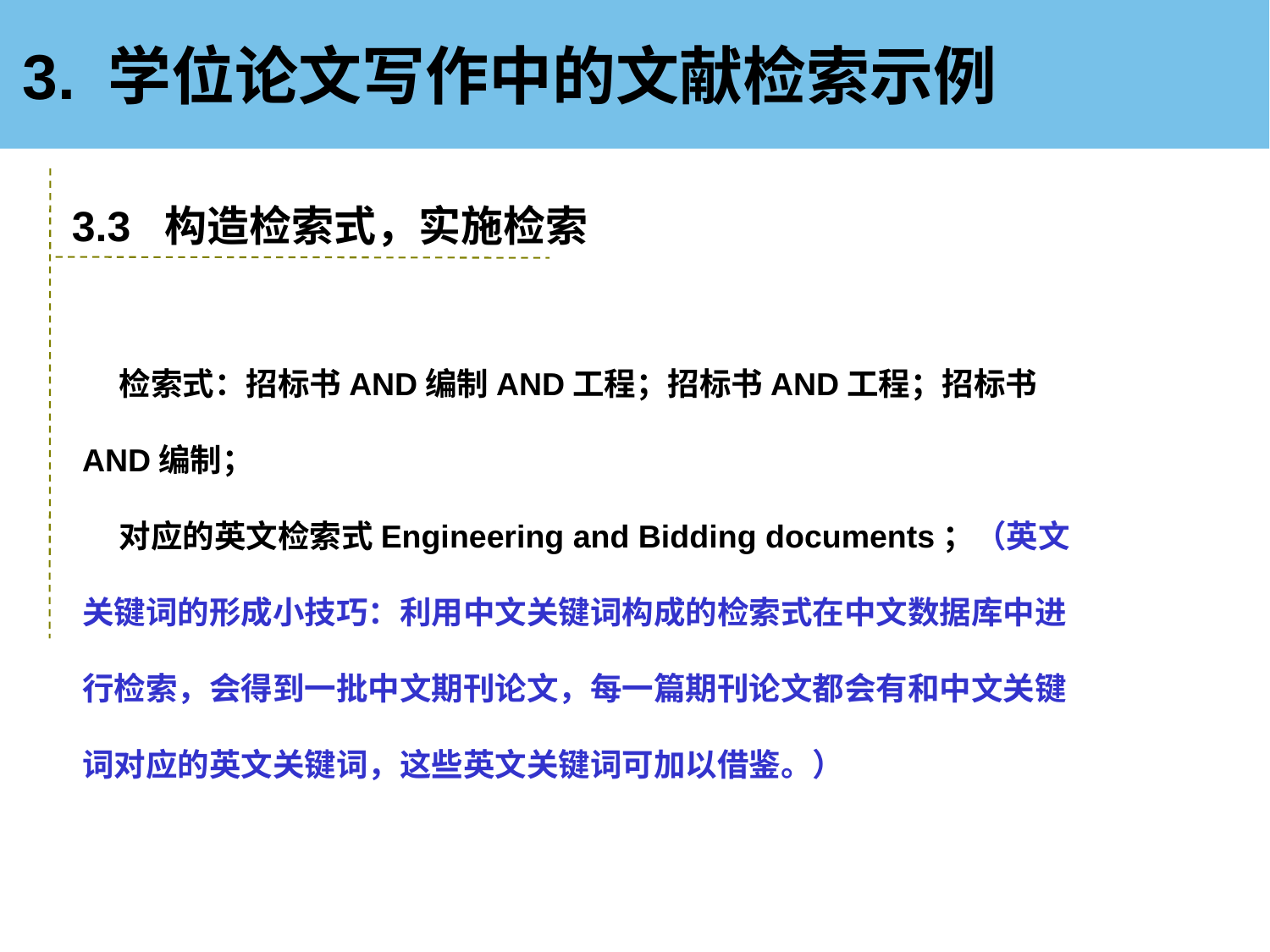

3. 学位论文写作中的文献检索示例
3.3  构造检索式，实施检索

检索式：招标书AND编制AND工程；招标书AND工程；招标书AND编制；
对应的英文检索式Engineering and Bidding documents；（英文关键词的形成小技巧：利用中文关键词构成的检索式在中文数据库中进行检索，会得到一批中文期刊论文，每一篇期刊论文都会有和中文关键词对应的英文关键词，这些英文关键词可加以借鉴。）